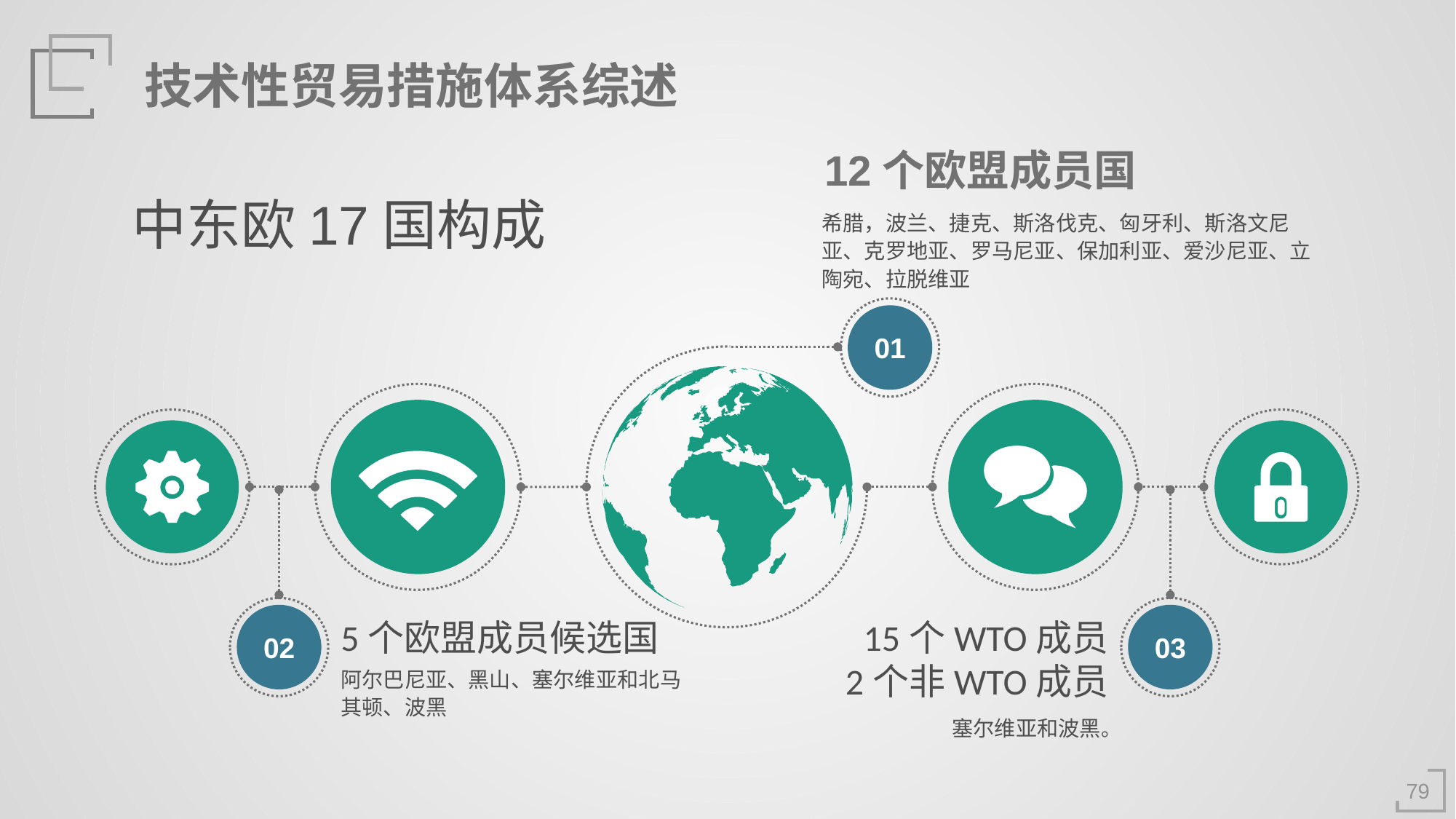

技术性贸易措施体系综述
12个欧盟成员国
中东欧17国构成
希腊，波兰、捷克、斯洛伐克、匈牙利、斯洛文尼亚、克罗地亚、罗马尼亚、保加利亚、爱沙尼亚、立陶宛、拉脱维亚

01

02

03
5个欧盟成员候选国
15个WTO成员
2个非WTO成员
阿尔巴尼亚、黑山、塞尔维亚和北马其顿、波黑
塞尔维亚和波黑。